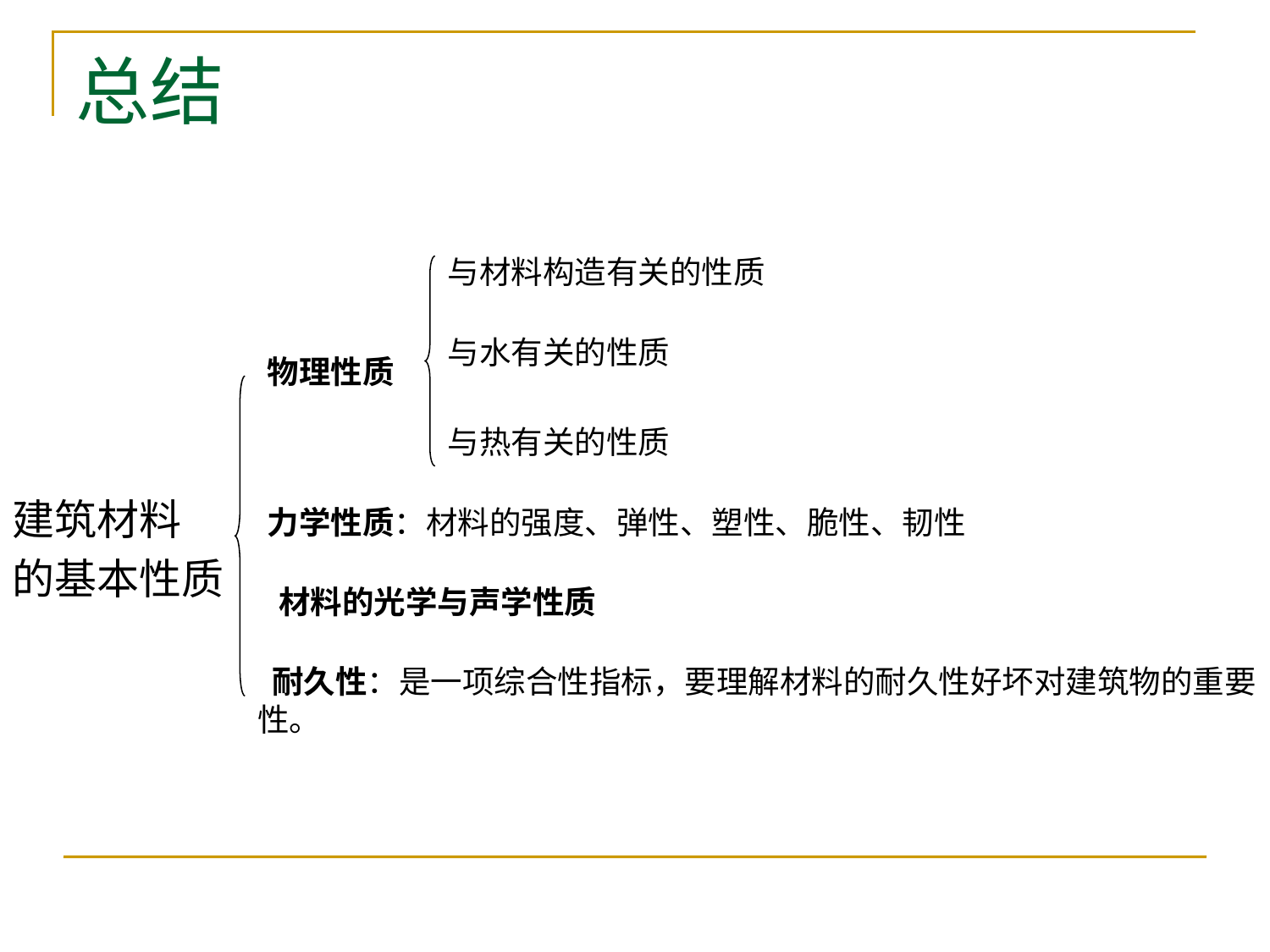

# 总结

建筑材料
的基本性质
与材料构造有关的性质

与水有关的性质
物理性质

与热有关的性质
力学性质：材料的强度、弹性、塑性、脆性、韧性
材料的光学与声学性质

 耐久性：是一项综合性指标，要理解材料的耐久性好坏对建筑物的重要性。